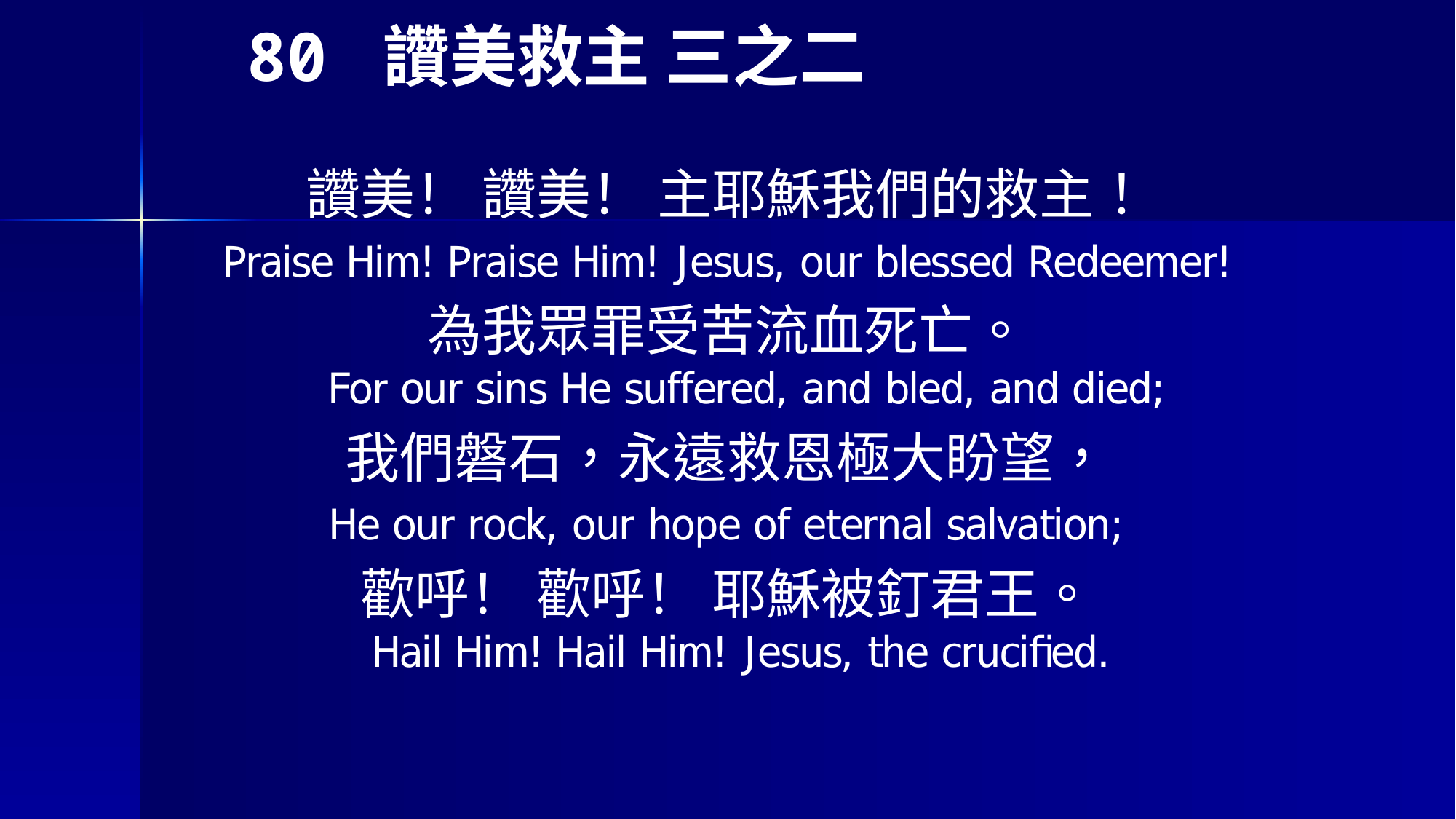

# 80 讚美救主 三之二
讚美！ 讚美！ 主耶穌我們的救主！
Praise Him! Praise Him! Jesus, our blessed Redeemer!
為我眾罪受苦流血死亡。
For our sins He suffered, and bled, and died;
我們磐石，永遠救恩極大盼望，
He our rock, our hope of eternal salvation;
歡呼！ 歡呼！ 耶穌被釘君王。
Hail Him! Hail Him! Jesus, the crucified.